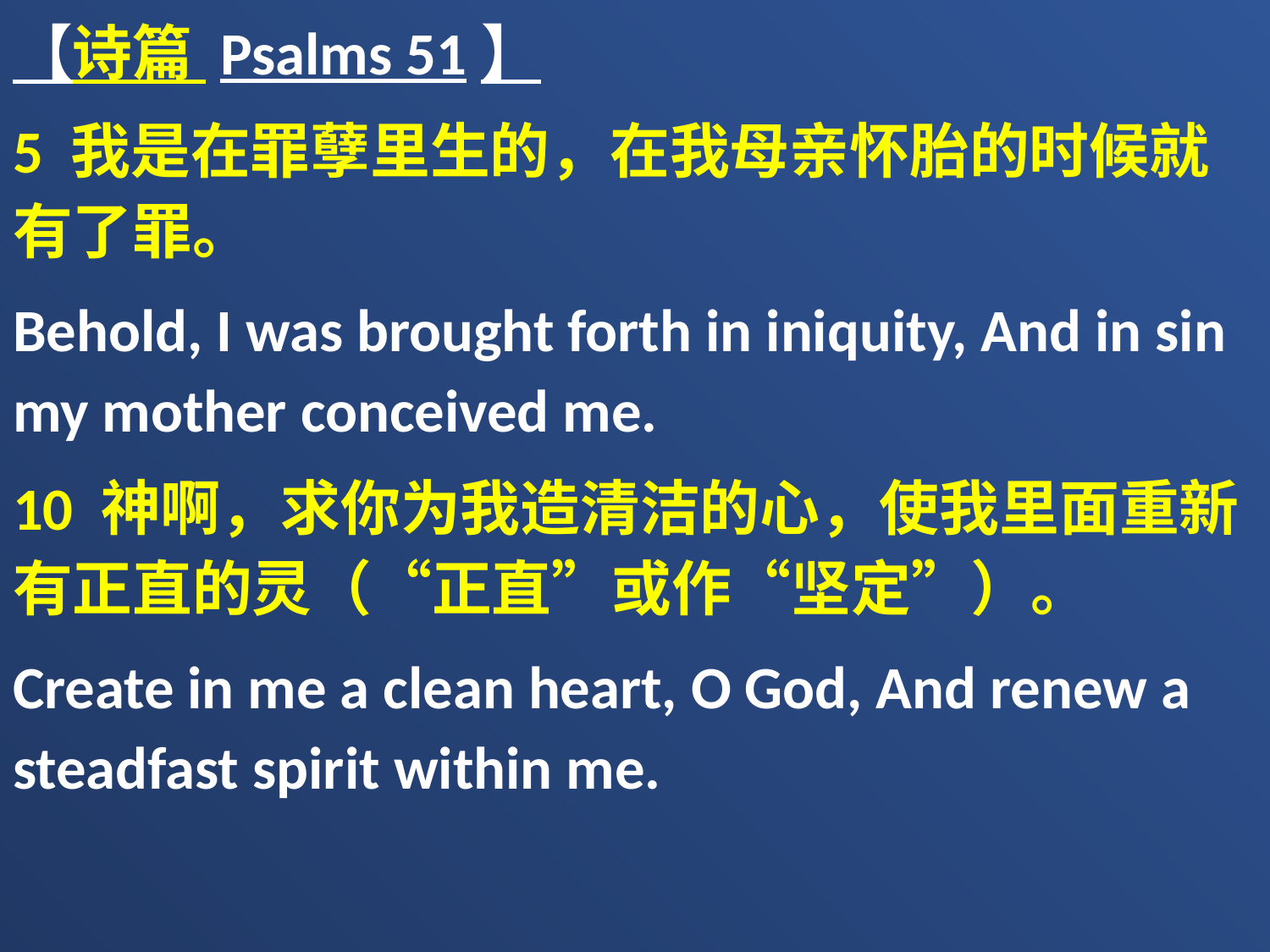

【诗篇 Psalms 51】
5 我是在罪孽里生的，在我母亲怀胎的时候就有了罪。
Behold, I was brought forth in iniquity, And in sin my mother conceived me.
10 神啊，求你为我造清洁的心，使我里面重新有正直的灵（“正直”或作“坚定”）。
Create in me a clean heart, O God, And renew a steadfast spirit within me.